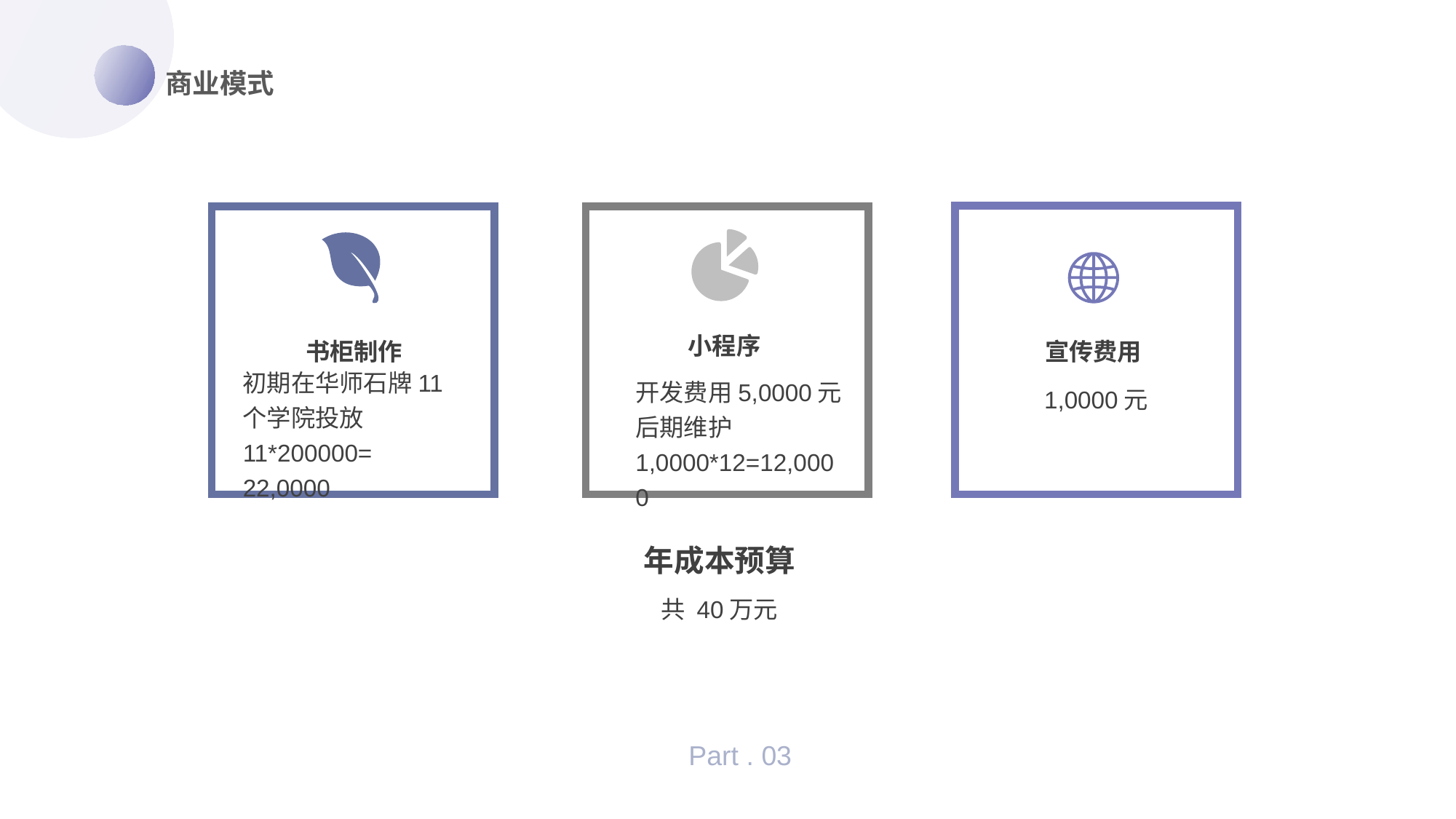

商业模式

小程序
宣传费用
书柜制作
初期在华师石牌11个学院投放
11*200000= 22,0000
开发费用5,0000元
后期维护1,0000*12=12,0000

1,0000元
年成本预算
共 40万元
Part . 03